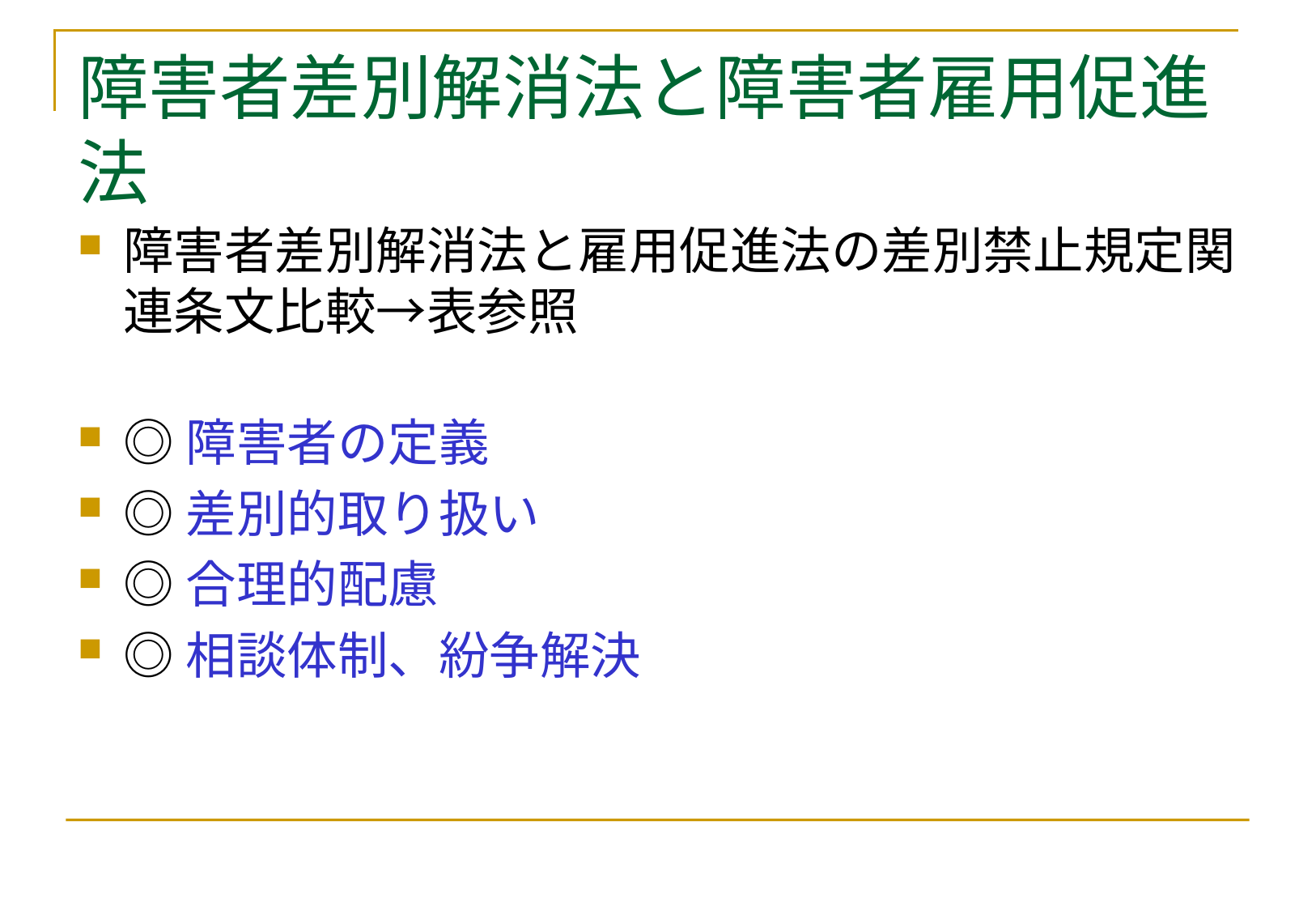

# 障害者差別解消法と障害者雇用促進法
障害者差別解消法と雇用促進法の差別禁止規定関連条文比較→表参照
◎障害者の定義
◎差別的取り扱い
◎合理的配慮
◎相談体制、紛争解決